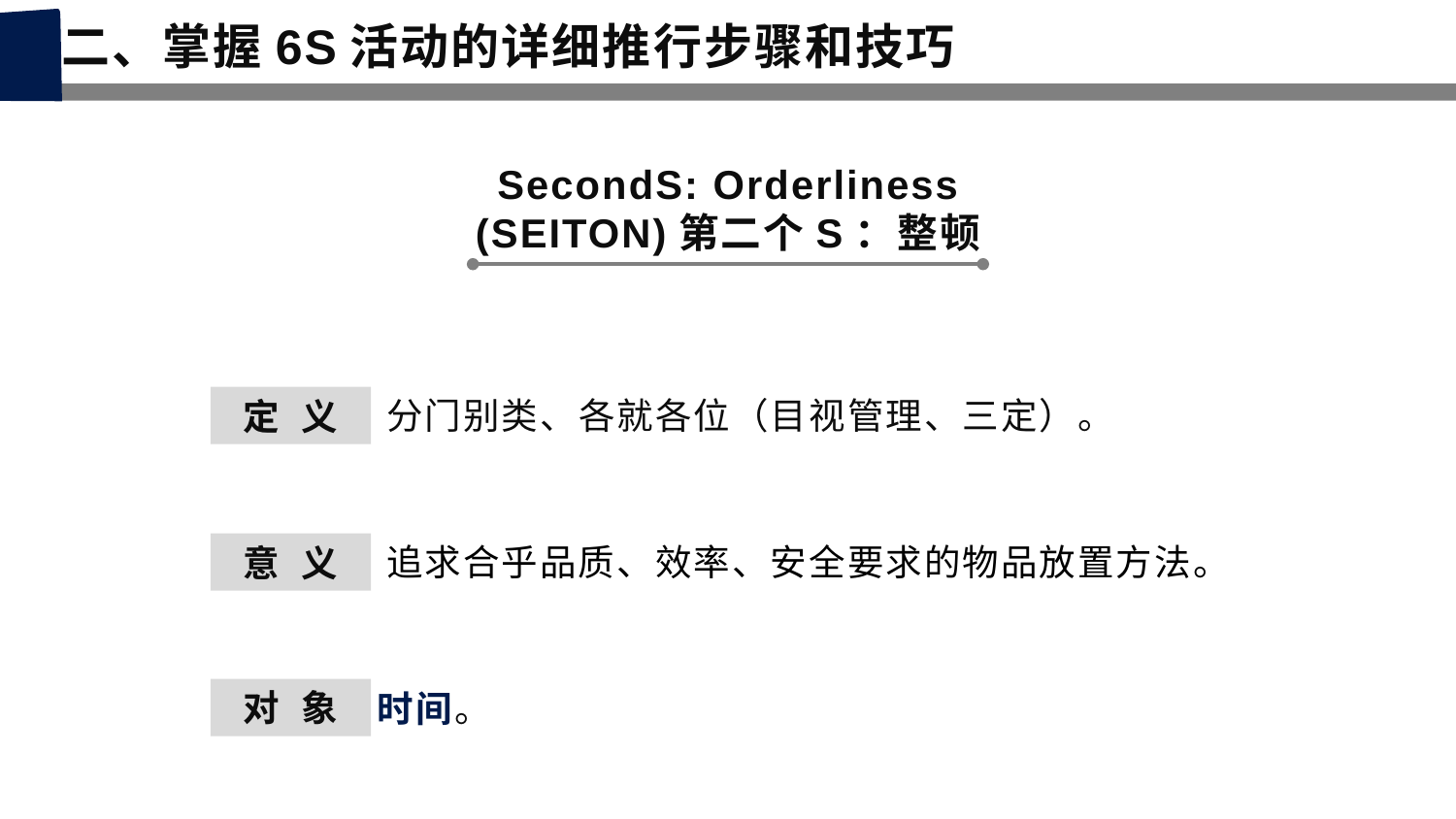

二、掌握6S活动的详细推行步骤和技巧
SecondS: Orderliness
(SEITON)第二个S：整顿
分门别类、各就各位（目视管理、三定）。
定  义
追求合乎品质、效率、安全要求的物品放置方法。
意  义
对  象
时间。